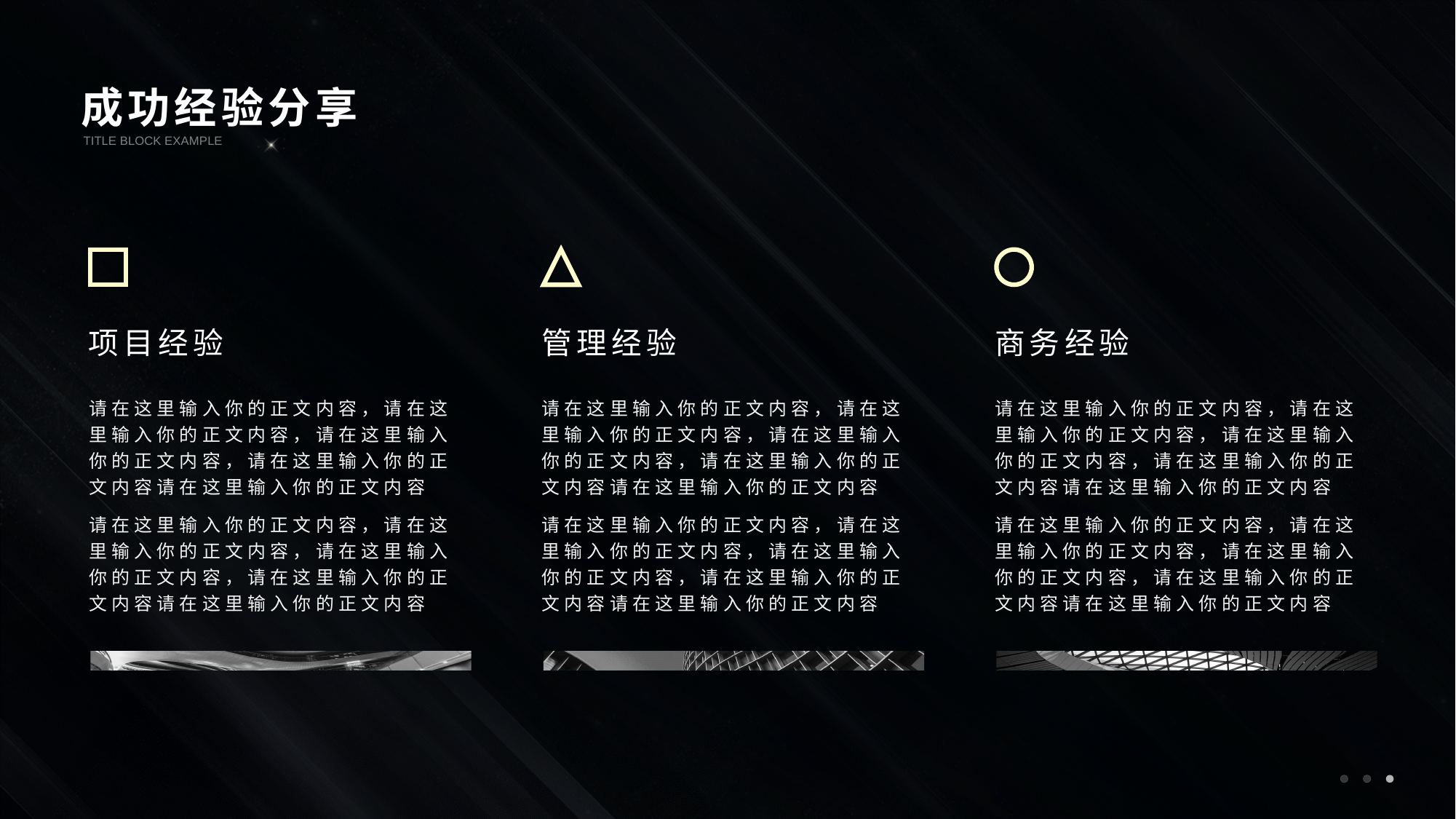

成功经验分享
TITLE BLOCK EXAMPLE

项目经验
管理经验
商务经验
请在这里输入你的正文内容，请在这里输入你的正文内容，请在这里输入你的正文内容，请在这里输入你的正文内容请在这里输入你的正文内容
请在这里输入你的正文内容，请在这里输入你的正文内容，请在这里输入你的正文内容，请在这里输入你的正文内容请在这里输入你的正文内容
请在这里输入你的正文内容，请在这里输入你的正文内容，请在这里输入你的正文内容，请在这里输入你的正文内容请在这里输入你的正文内容
请在这里输入你的正文内容，请在这里输入你的正文内容，请在这里输入你的正文内容，请在这里输入你的正文内容请在这里输入你的正文内容
请在这里输入你的正文内容，请在这里输入你的正文内容，请在这里输入你的正文内容，请在这里输入你的正文内容请在这里输入你的正文内容
请在这里输入你的正文内容，请在这里输入你的正文内容，请在这里输入你的正文内容，请在这里输入你的正文内容请在这里输入你的正文内容